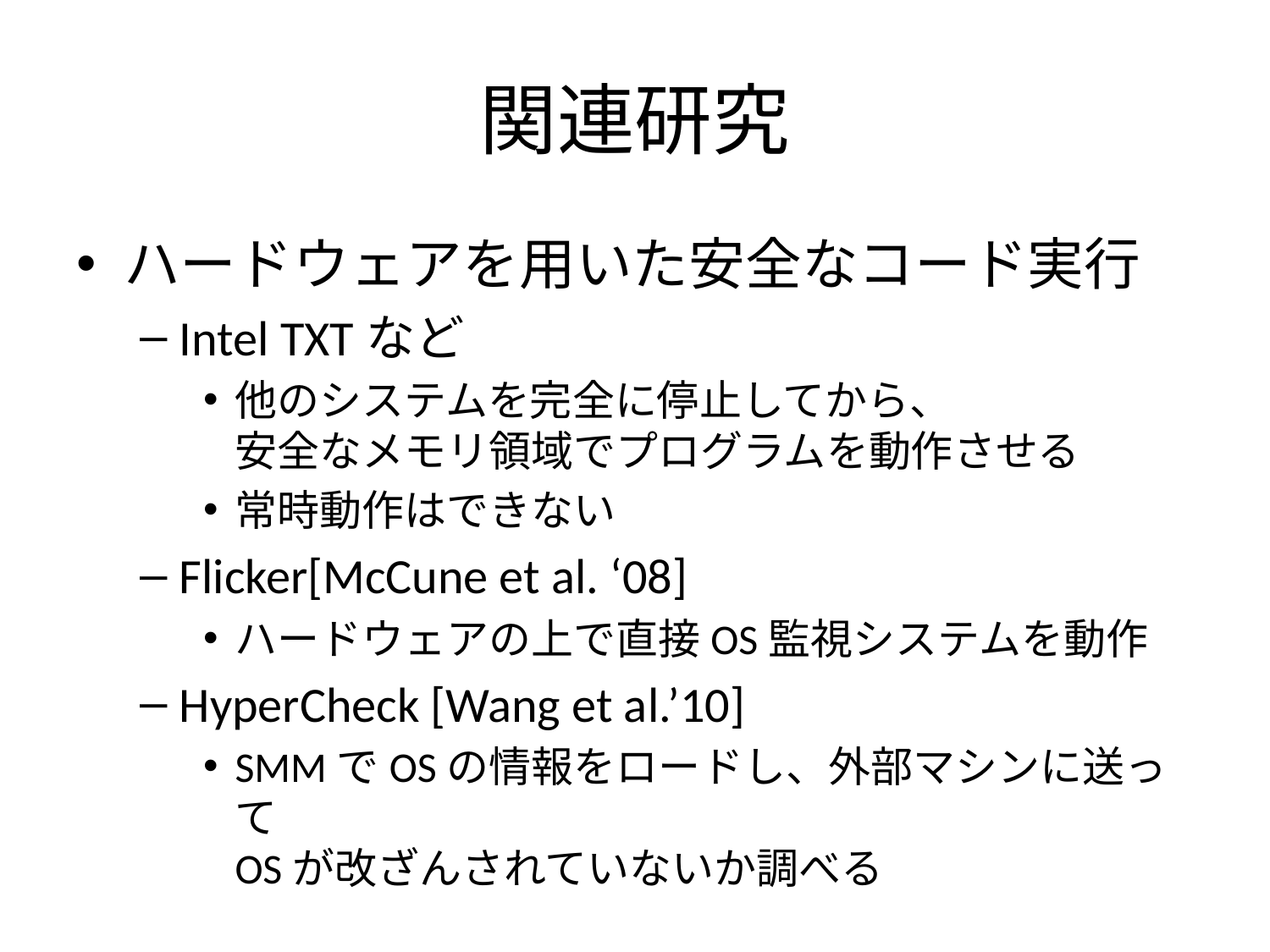

# 関連研究
ハードウェアを用いた安全なコード実行
Intel TXTなど
他のシステムを完全に停止してから、
安全なメモリ領域でプログラムを動作させる
常時動作はできない
Flicker[McCune et al. ‘08]
ハードウェアの上で直接OS監視システムを動作
HyperCheck [Wang et al.’10]
SMMでOSの情報をロードし、外部マシンに送って
OSが改ざんされていないか調べる